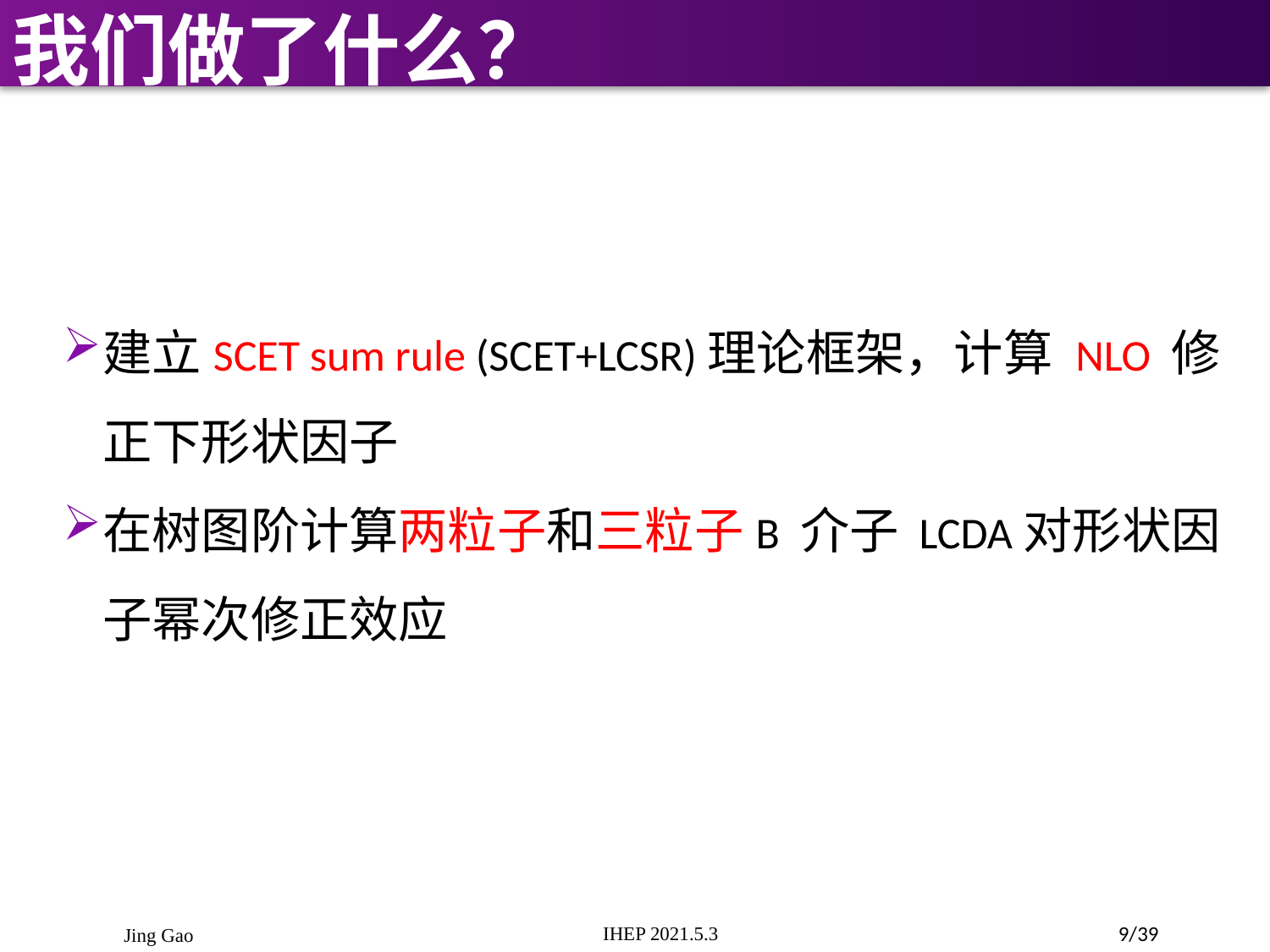

我们做了什么？
建立SCET sum rule (SCET+LCSR)理论框架，计算 NLO 修正下形状因子
在树图阶计算两粒子和三粒子B 介子 LCDA对形状因子幂次修正效应
9/39
IHEP 2021.5.3
Jing Gao